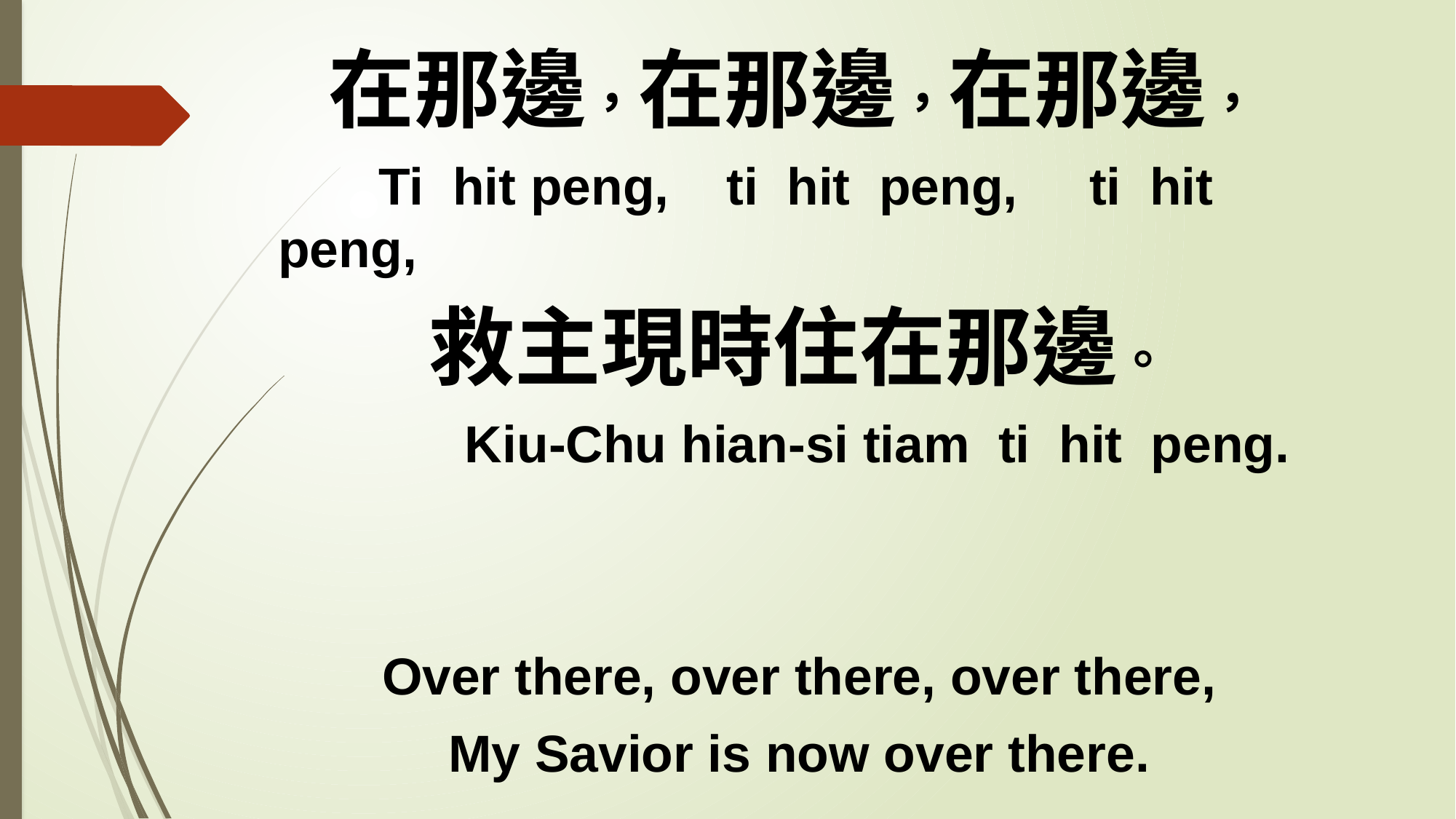

在那邊，在那邊，在那邊，
       Ti  hit peng,    ti  hit  peng,     ti  hit peng,
救主現時住在那邊。
             Kiu-Chu hian-si tiam  ti  hit  peng.

Over there, over there, over there,
My Savior is now over there.